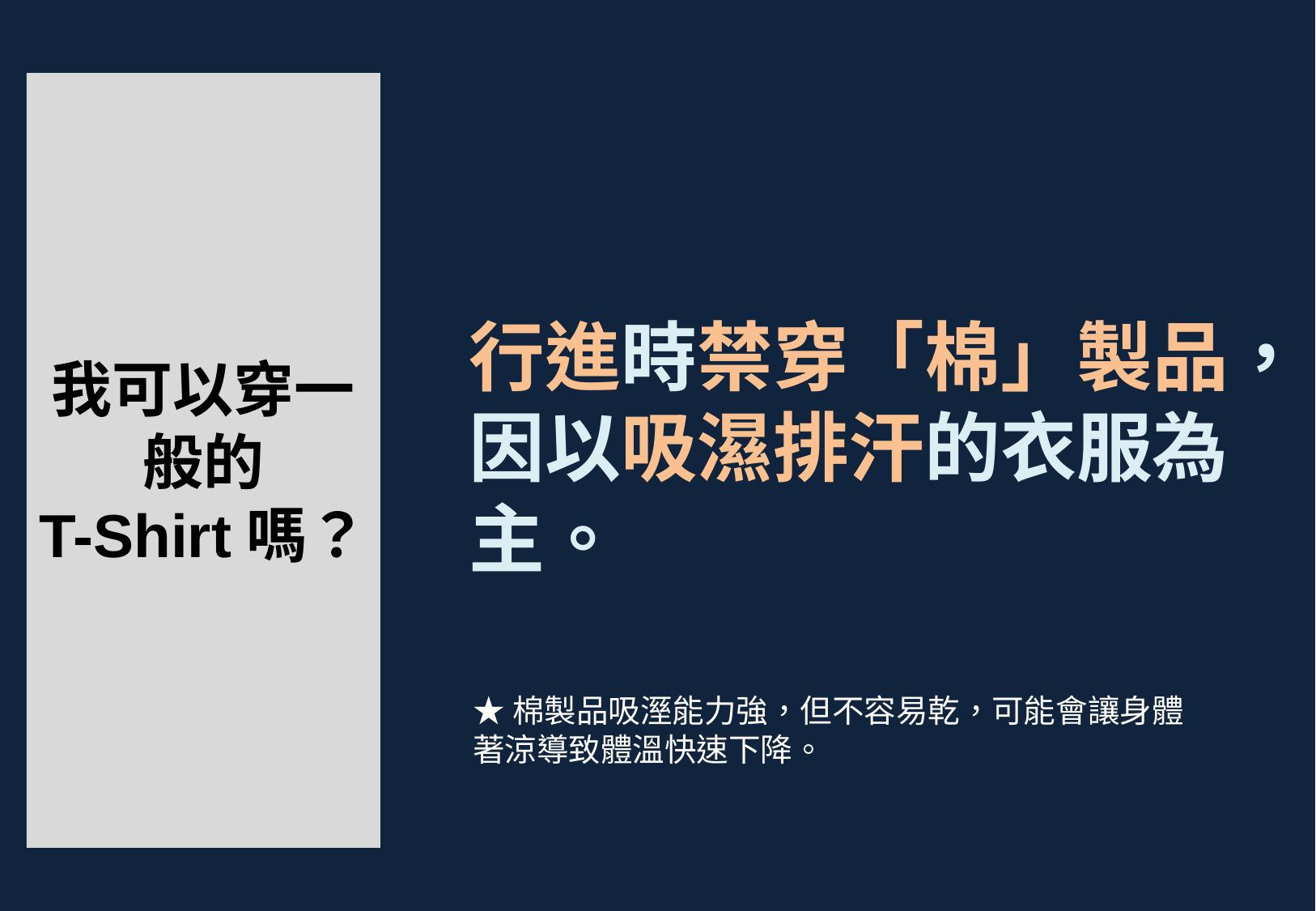

# 我可以穿一般的 T-Shirt嗎？
行進時禁穿「棉」製品，因以吸濕排汗的衣服為主。
★棉製品吸溼能力強，但不容易乾，可能會讓身體著涼導致體溫快速下降。